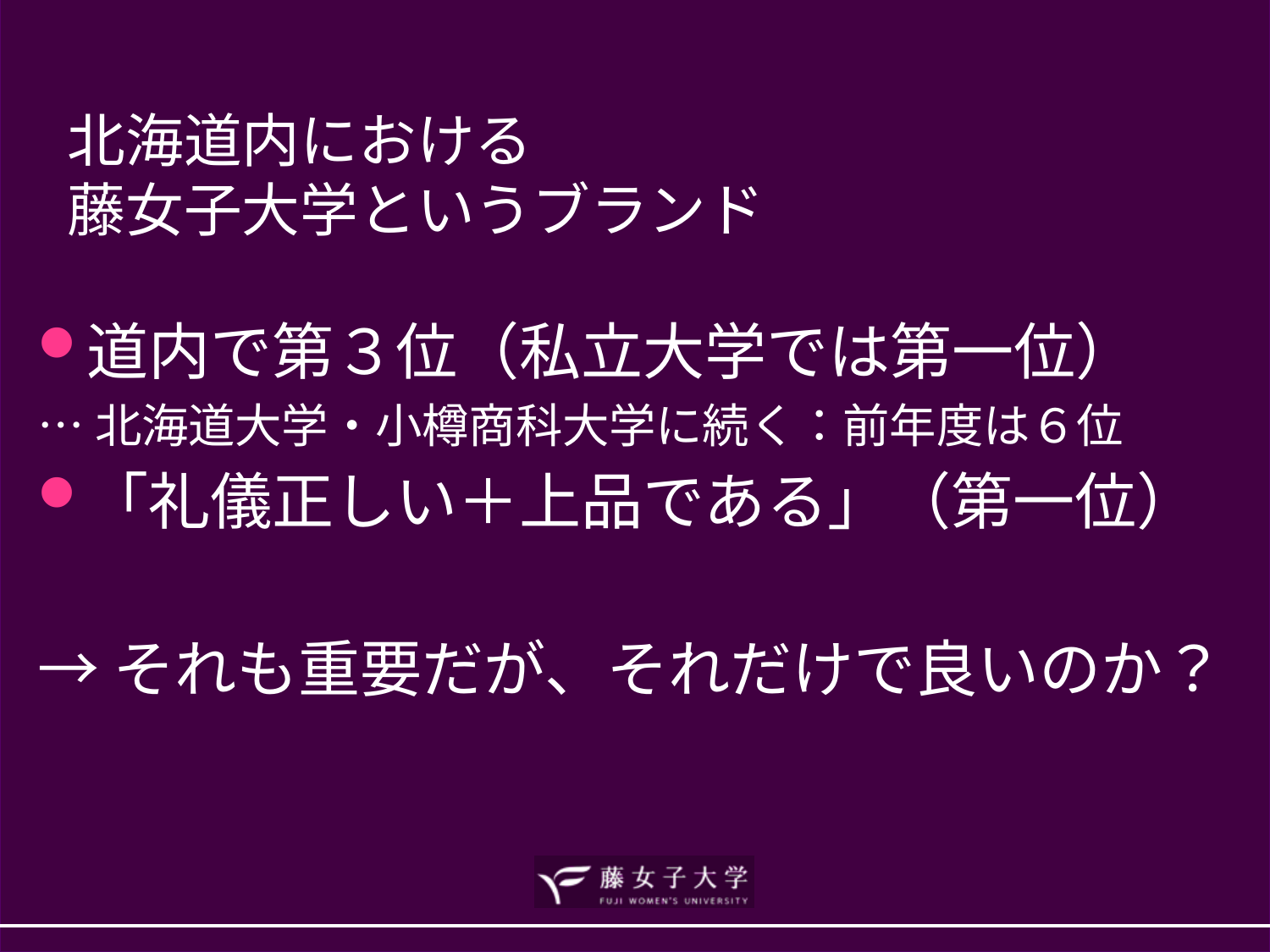

# 北海道内における 藤女子大学というブランド
道内で第３位（私立大学では第一位）
…北海道大学・小樽商科大学に続く：前年度は６位
「礼儀正しい＋上品である」（第一位）

→それも重要だが、それだけで良いのか？